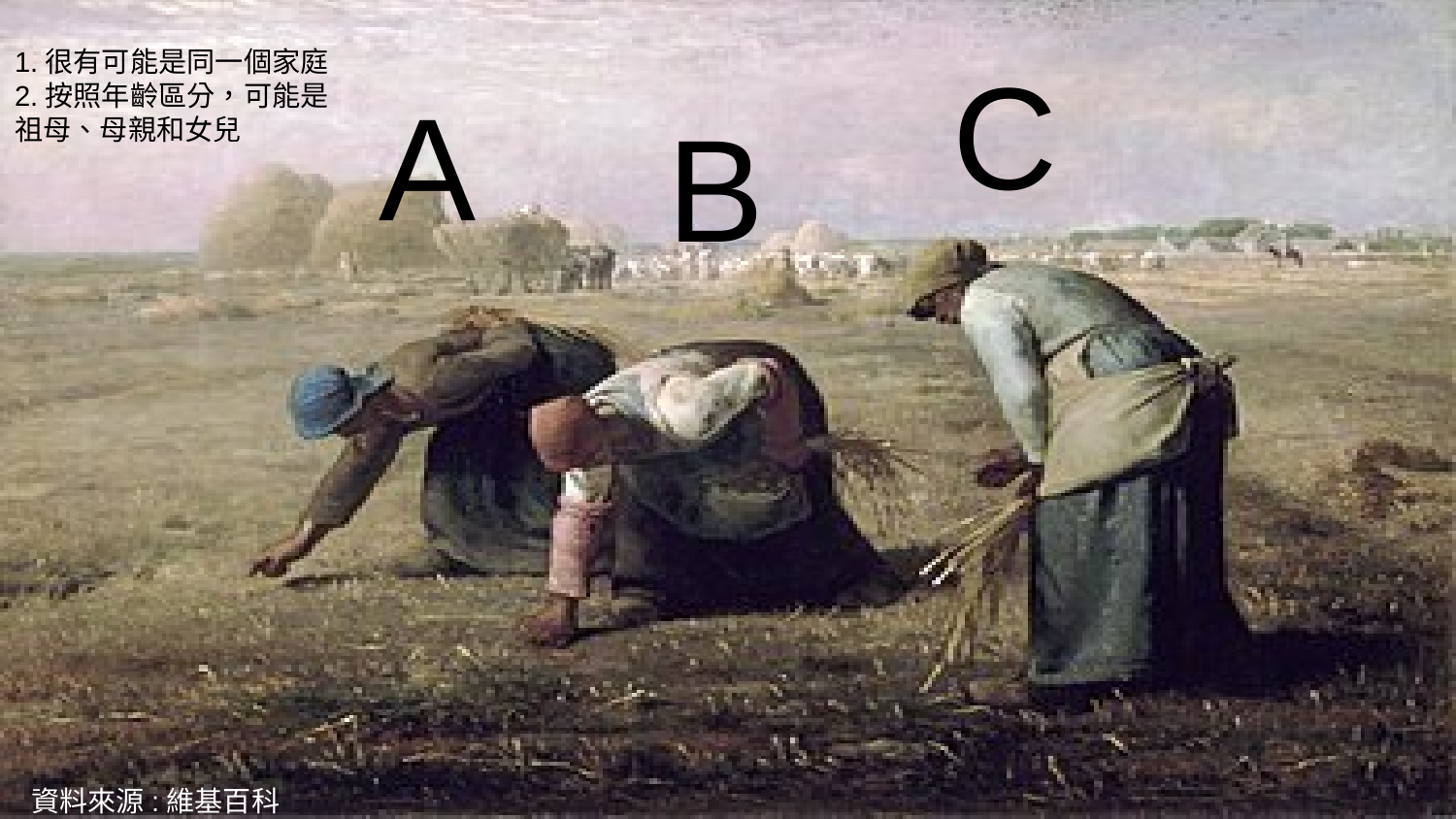

1.很有可能是同一個家庭
2.按照年齡區分，可能是祖母、母親和女兒
C
A
B
資料來源:維基百科
百科